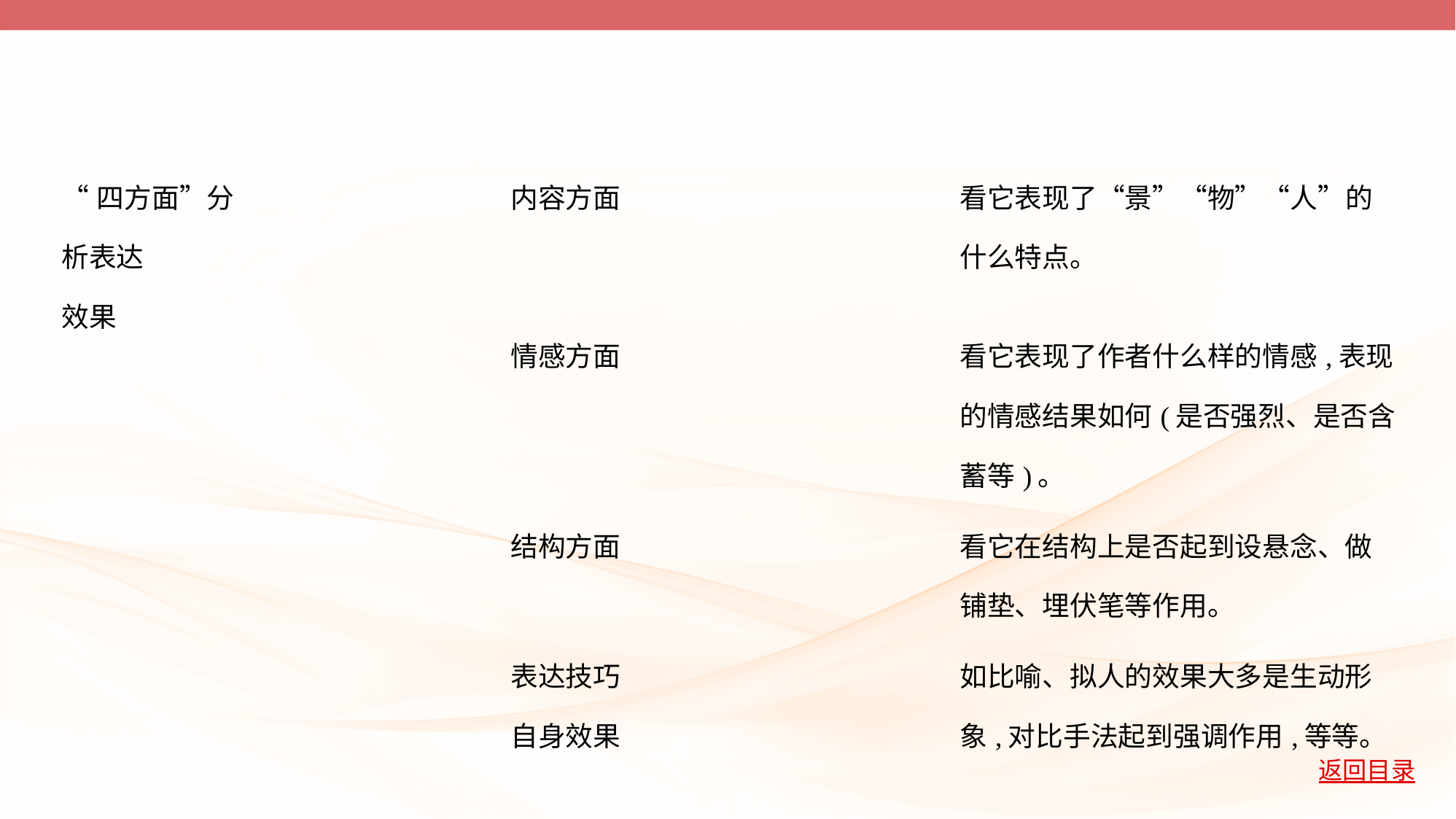

| “四方面”分 析表达 效果 | 内容方面 | 看它表现了“景”“物”“人”的 什么特点。 |
| --- | --- | --- |
|  | 情感方面 | 看它表现了作者什么样的情感,表现 的情感结果如何(是否强烈、是否含 蓄等)。 |
|  | 结构方面 | 看它在结构上是否起到设悬念、做 铺垫、埋伏笔等作用。 |
|  | 表达技巧 自身效果 | 如比喻、拟人的效果大多是生动形 象,对比手法起到强调作用,等等。 |